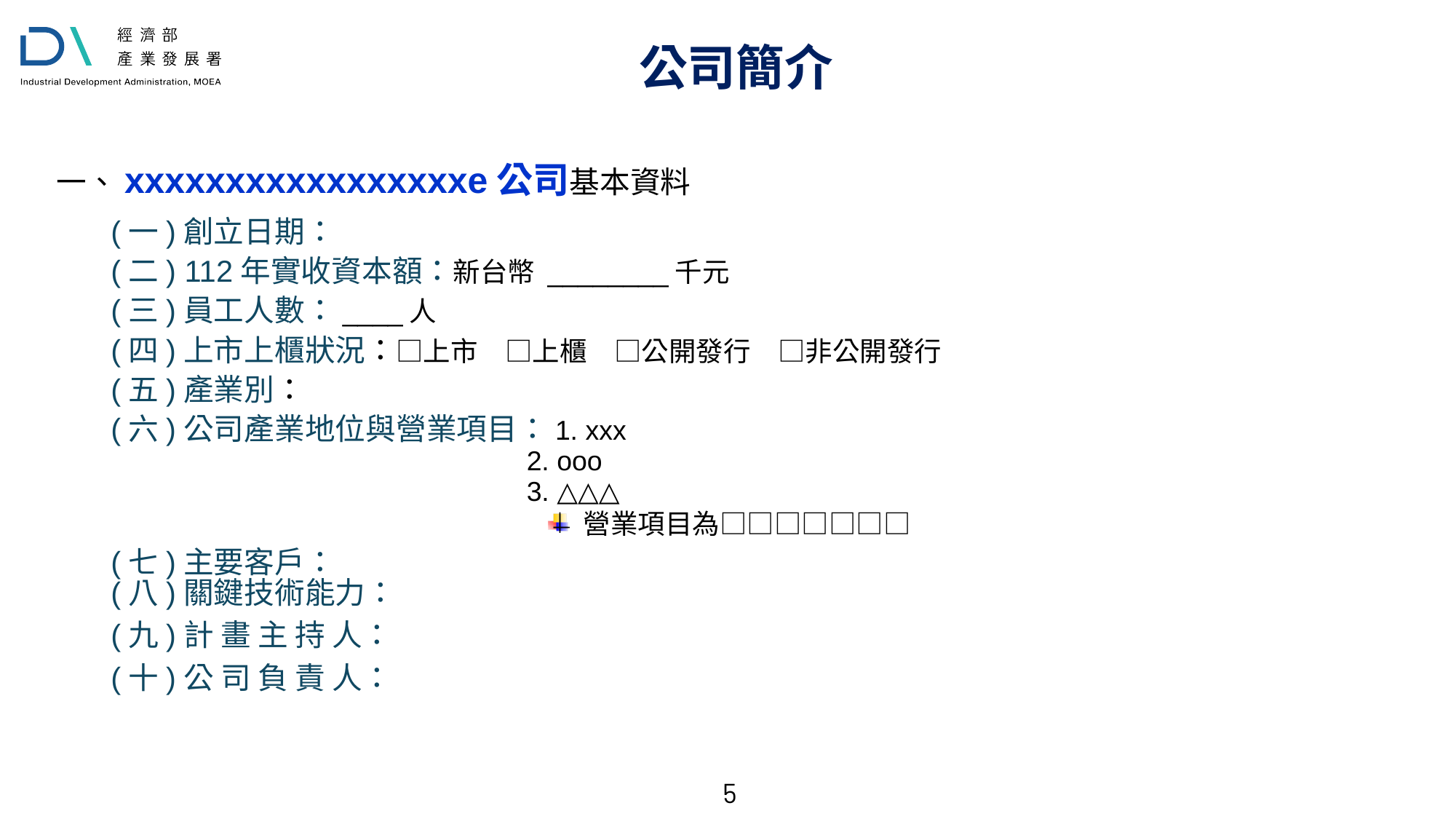

公司簡介
一、xxxxxxxxxxxxxxxxxe公司基本資料
(一)創立日期：
(二) 112年實收資本額：新台幣 ________千元
(三)員工人數：____人
(四)上市上櫃狀況：□上市　□上櫃　□公開發行　□非公開發行
(五)產業別：
(六)公司產業地位與營業項目：1. xxx
2. ooo
3. △△△
 營業項目為□□□□□□□
(七)主要客戶：
(八)關鍵技術能力：
(九)計 畫 主 持 人：
(十)公 司 負 責 人：
5